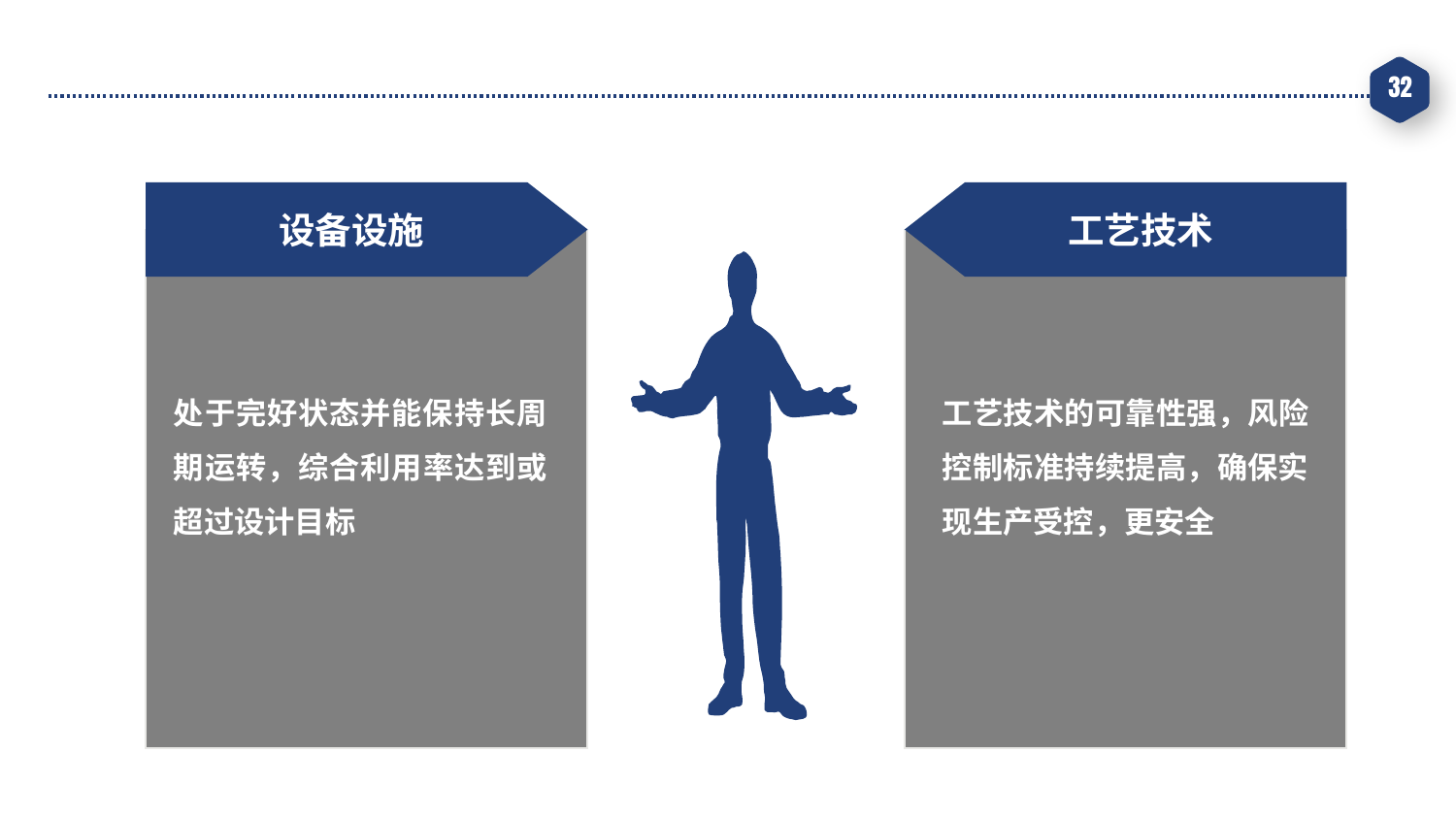

设备设施
工艺技术

处于完好状态并能保持长周期运转，综合利用率达到或超过设计目标
工艺技术的可靠性强，风险控制标准持续提高，确保实现生产受控，更安全